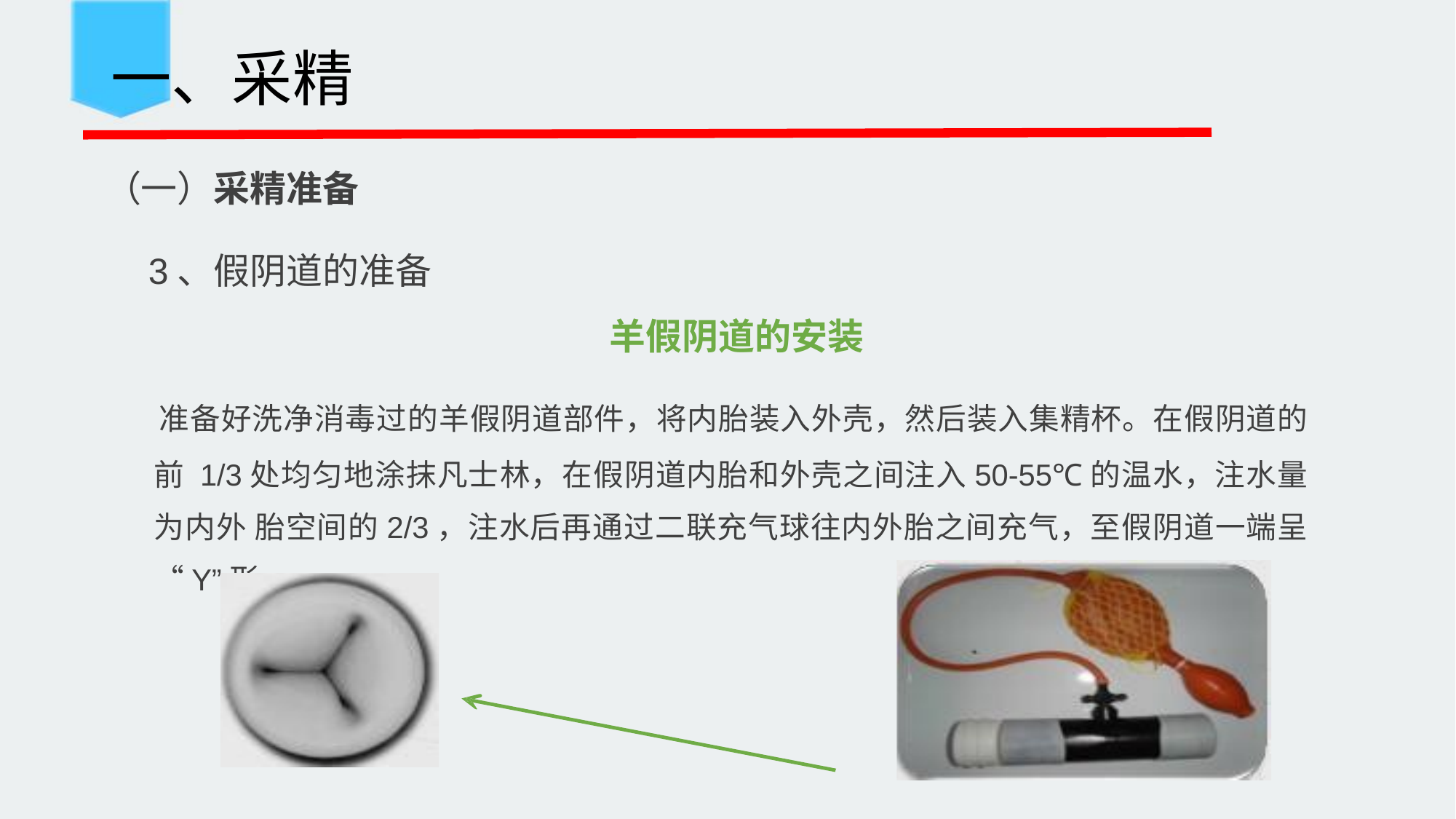

一、采精
  （一）采精准备

3、假阴道的准备
羊假阴道的安装
   准备好洗净消毒过的羊假阴道部件，将内胎装入外壳，然后装入集精杯。在假阴道的前 1/3处均匀地涂抹凡士林，在假阴道内胎和外壳之间注入50-55℃的温水，注水量为内外 胎空间的2/3，注水后再通过二联充气球往内外胎之间充气，至假阴道一端呈“Y”形。